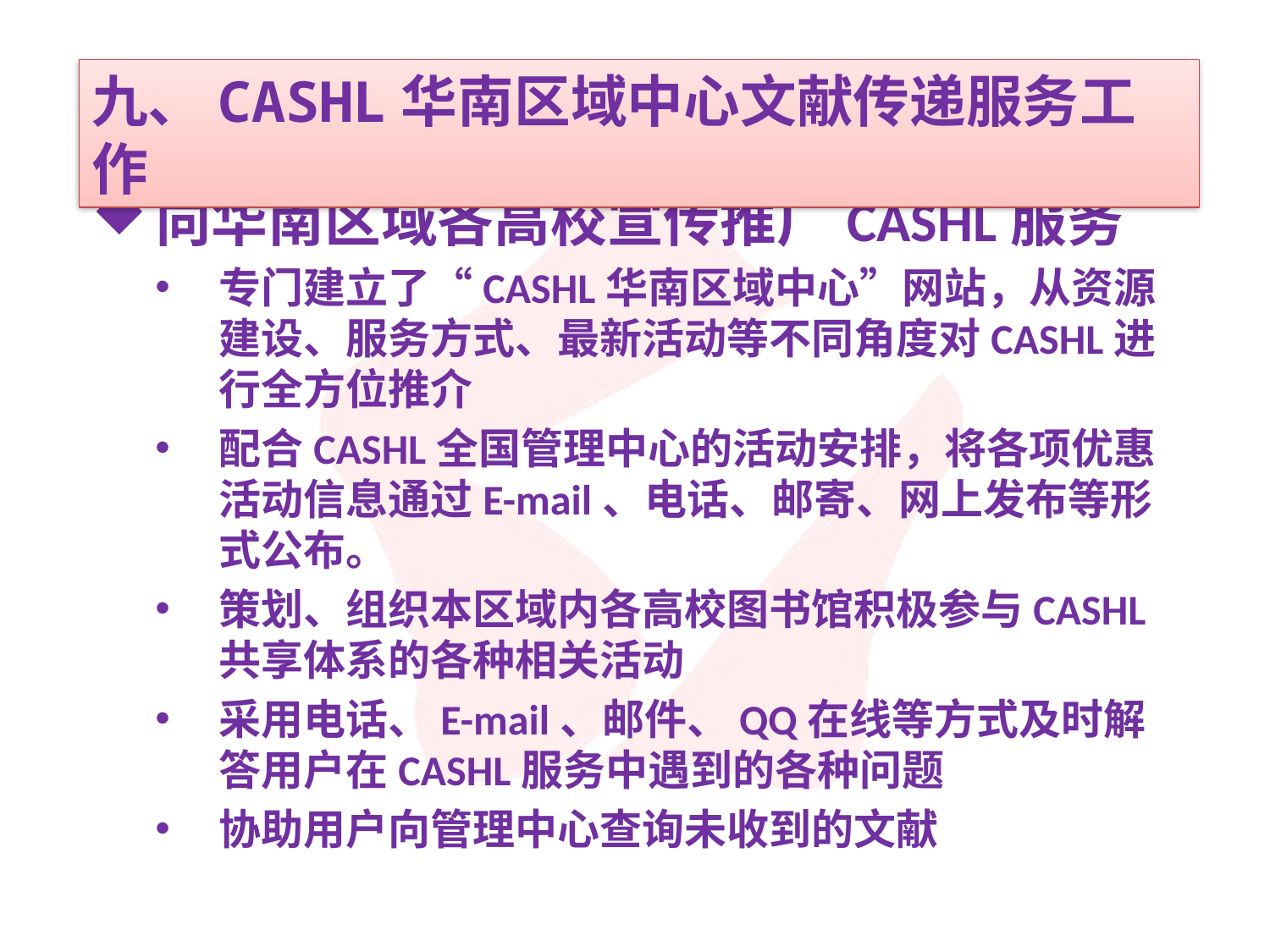

九、CASHL华南区域中心文献传递服务工作
向华南区域各高校宣传推广CASHL服务
专门建立了“CASHL华南区域中心”网站，从资源建设、服务方式、最新活动等不同角度对CASHL进行全方位推介
配合CASHL全国管理中心的活动安排，将各项优惠活动信息通过E-mail、电话、邮寄、网上发布等形式公布。
策划、组织本区域内各高校图书馆积极参与CASHL共享体系的各种相关活动
采用电话、E-mail、邮件、QQ在线等方式及时解答用户在CASHL服务中遇到的各种问题
协助用户向管理中心查询未收到的文献